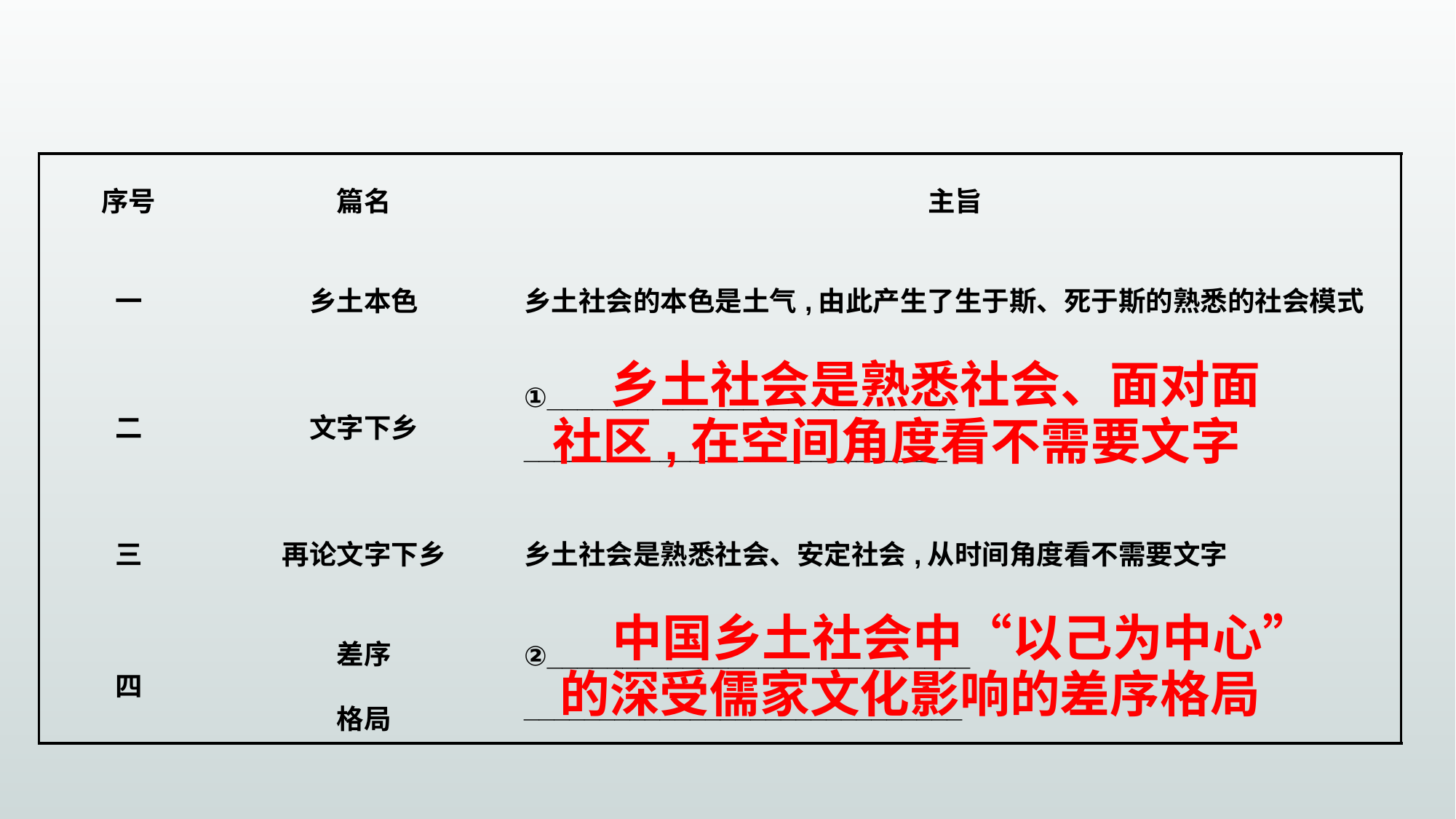

| 序号 | 篇名 | 主旨 |
| --- | --- | --- |
| 一 | 乡土本色 | 乡土社会的本色是土气,由此产生了生于斯、死于斯的熟悉的社会模式 |
| 二 | 文字下乡 | ①\_\_\_\_\_\_\_\_\_\_\_\_\_\_\_\_\_\_\_\_\_\_\_\_\_\_\_ \_\_\_\_\_\_\_\_\_\_\_\_\_\_\_\_\_\_\_\_\_\_\_\_\_\_\_\_ |
| 三 | 再论文字下乡 | 乡土社会是熟悉社会、安定社会,从时间角度看不需要文字 |
| 四 | 差序 格局 | ②\_\_\_\_\_\_\_\_\_\_\_\_\_\_\_\_\_\_\_\_\_\_\_\_\_\_\_\_ \_\_\_\_\_\_\_\_\_\_\_\_\_\_\_\_\_\_\_\_\_\_\_\_\_\_\_\_\_ |
乡土社会是熟悉社会、面对面
社区,在空间角度看不需要文字
中国乡土社会中“以己为中心”
的深受儒家文化影响的差序格局